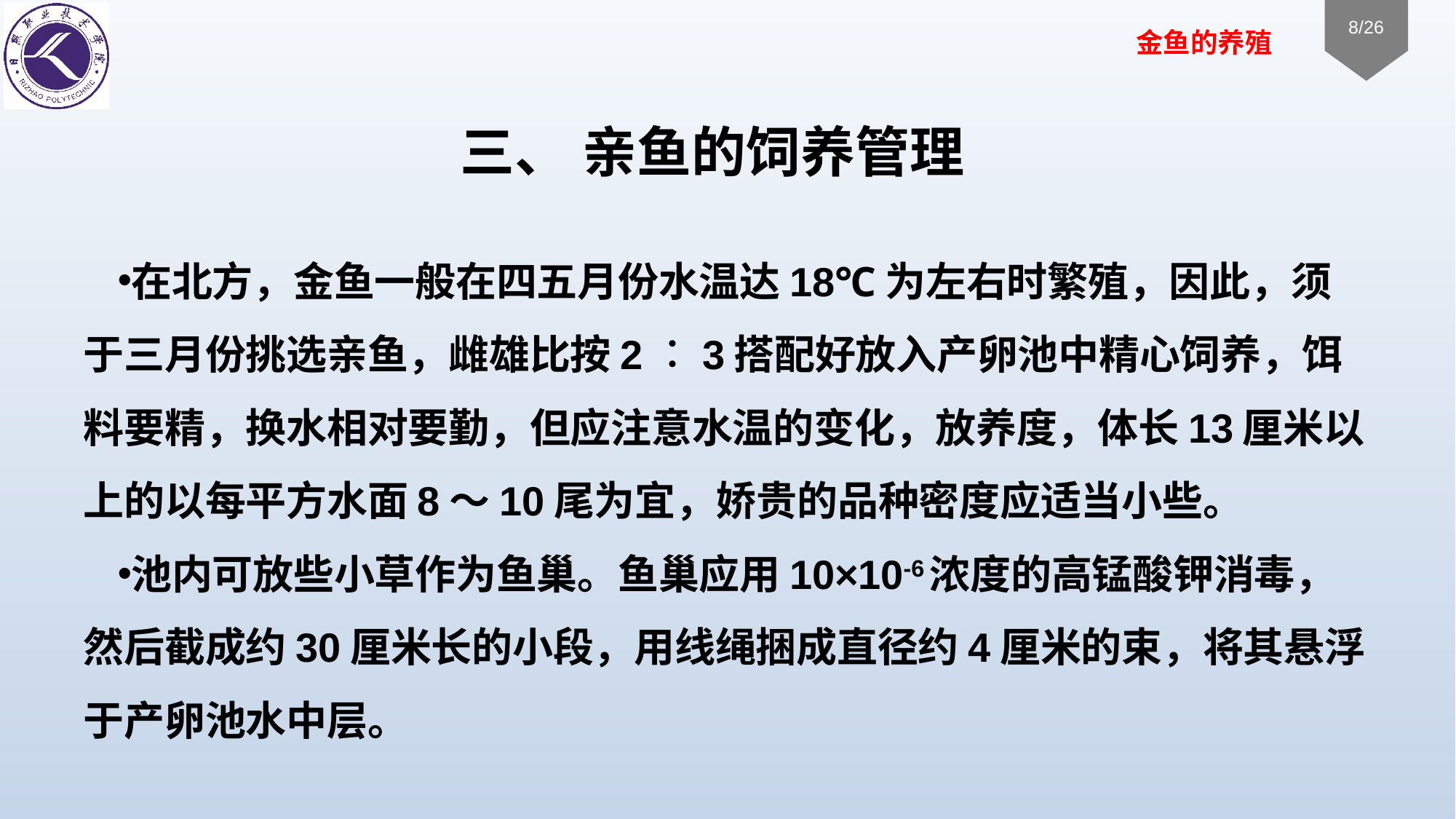

# 三、 亲鱼的饲养管理
在北方，金鱼一般在四五月份水温达18℃为左右时繁殖，因此，须于三月份挑选亲鱼，雌雄比按2︰3搭配好放入产卵池中精心饲养，饵料要精，换水相对要勤，但应注意水温的变化，放养度，体长13厘米以上的以每平方水面8～10尾为宜，娇贵的品种密度应适当小些。
池内可放些小草作为鱼巢。鱼巢应用10×10-6浓度的高锰酸钾消毒，然后截成约30厘米长的小段，用线绳捆成直径约4厘米的束，将其悬浮于产卵池水中层。